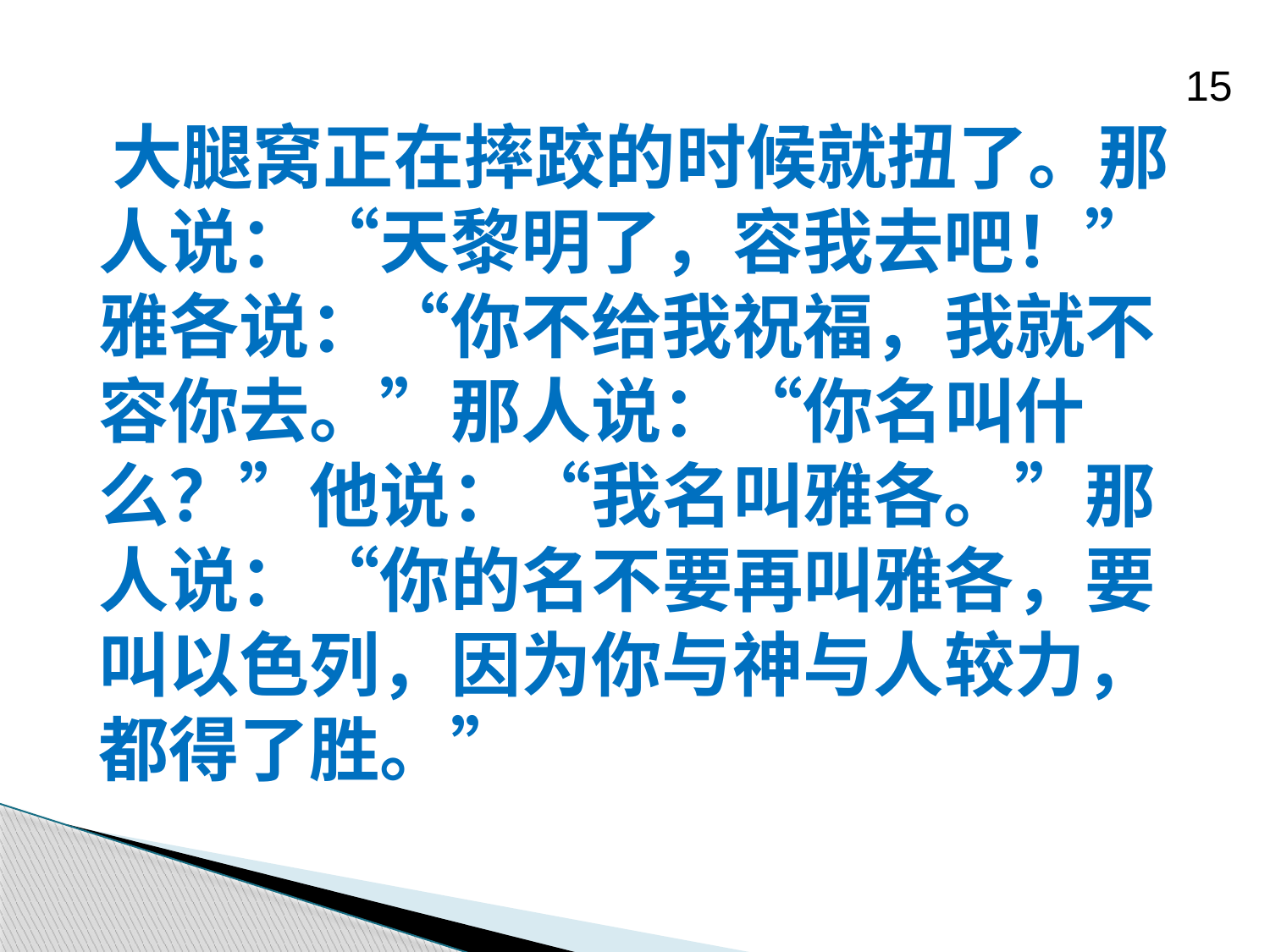

15
  大腿窝正在摔跤的时候就扭了。那人说：“天黎明了，容我去吧！”雅各说：“你不给我祝福，我就不容你去。”那人说：“你名叫什么？”他说：“我名叫雅各。”那人说：“你的名不要再叫雅各，要叫以色列，因为你与神与人较力，都得了胜。”